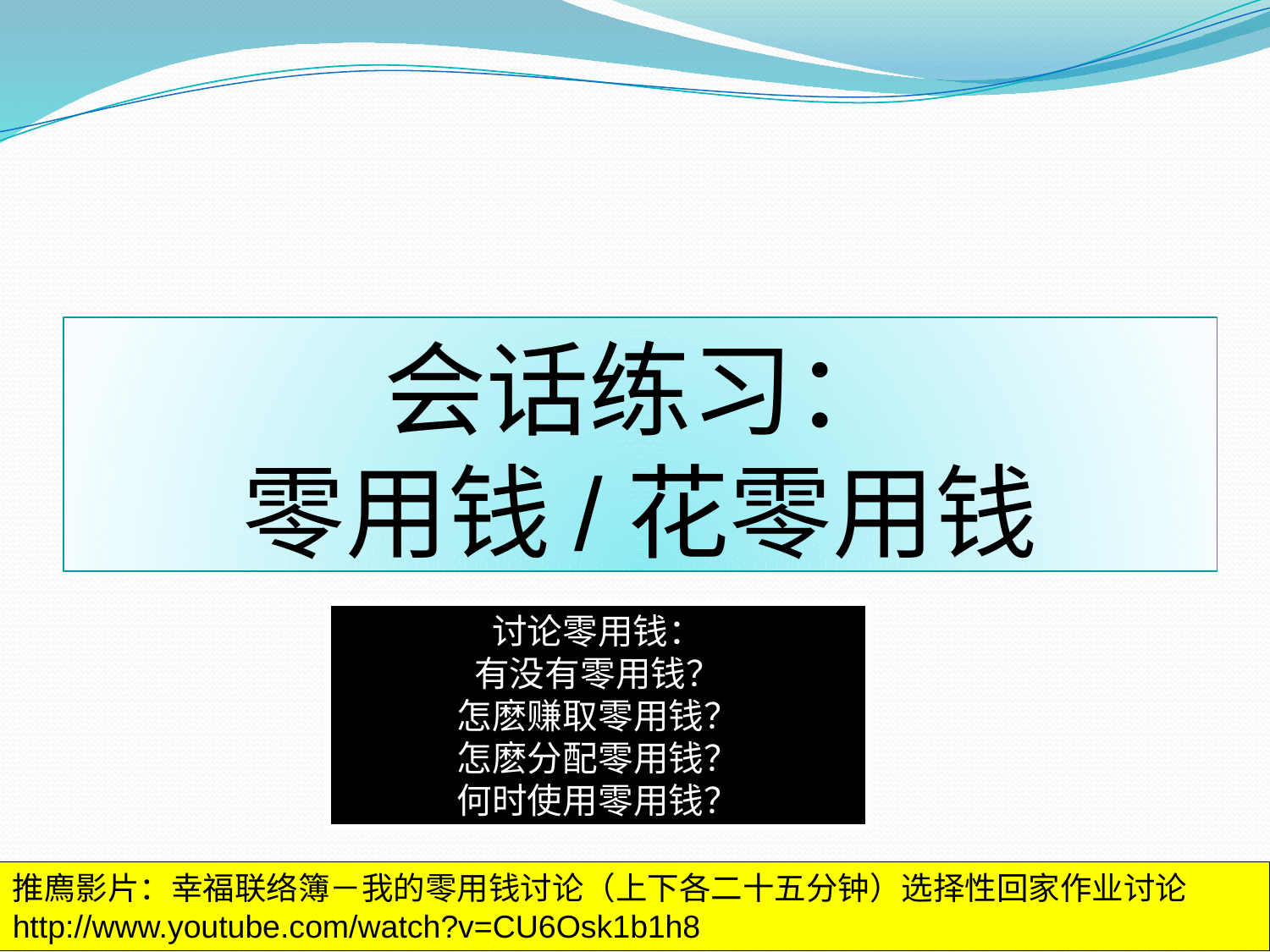

# 会话练习： 零用钱/花零用钱
讨论零用钱：
有没有零用钱？
怎麽赚取零用钱？
怎麽分配零用钱？
何时使用零用钱？
推廌影片：幸福联络簿－我的零用钱讨论（上下各二十五分钟）选择性回家作业讨论 http://www.youtube.com/watch?v=CU6Osk1b1h8